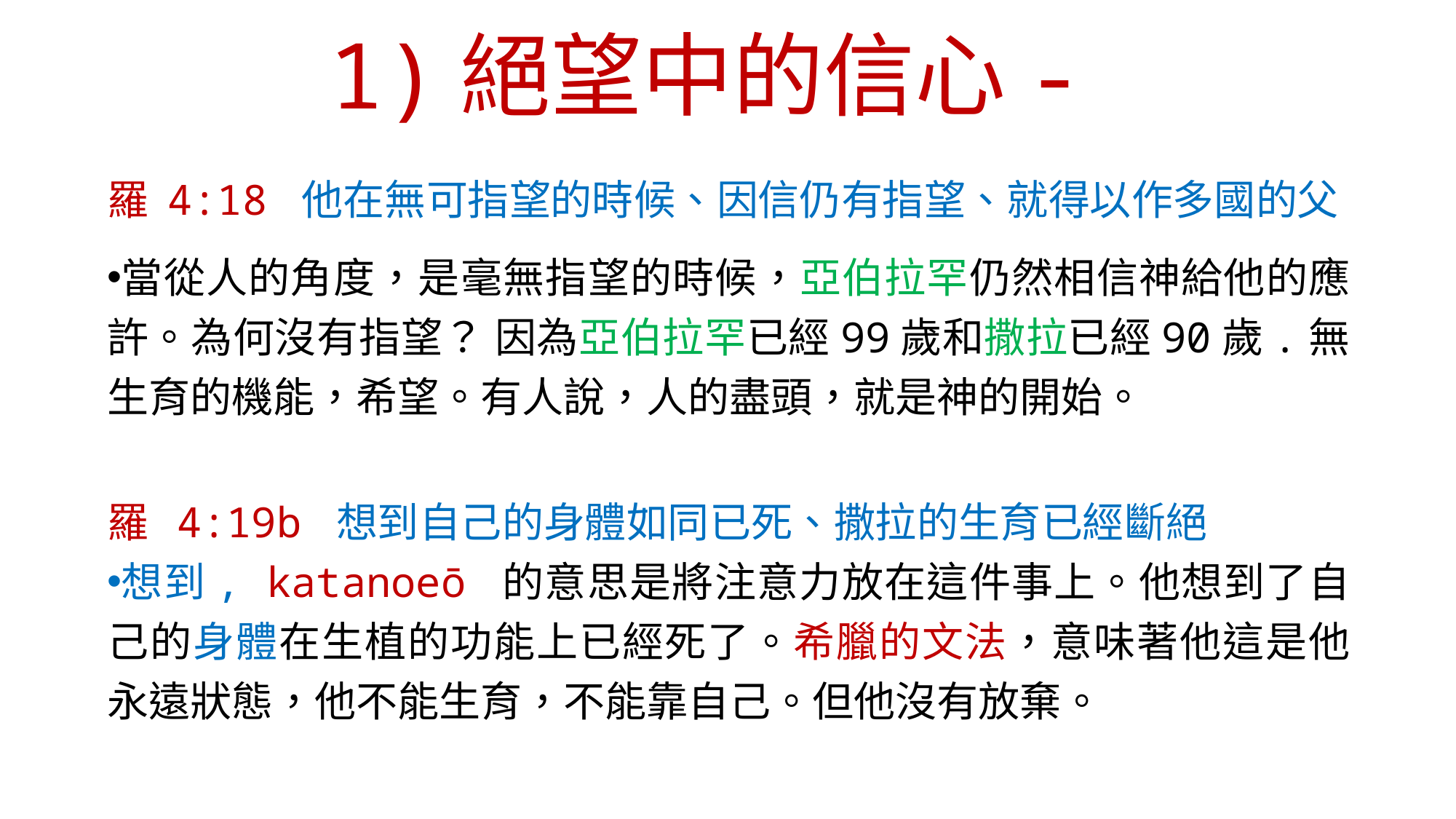

# 1)絕望中的信心-
羅 4:18 他在無可指望的時候、因信仍有指望、就得以作多國的父
當從人的角度，是毫無指望的時候，亞伯拉罕仍然相信神給他的應許。為何沒有指望？ 因為亞伯拉罕已經99歲和撒拉已經90歲.無生育的機能，希望。有人說，人的盡頭，就是神的開始。

羅  4:19b 想到自己的身體如同已死、撒拉的生育已經斷絕
想到, katanoeō 的意思是將注意力放在這件事上。他想到了自己的身體在生植的功能上已經死了。希臘的文法，意味著他這是他永遠狀態，他不能生育，不能靠自己。但他沒有放棄。